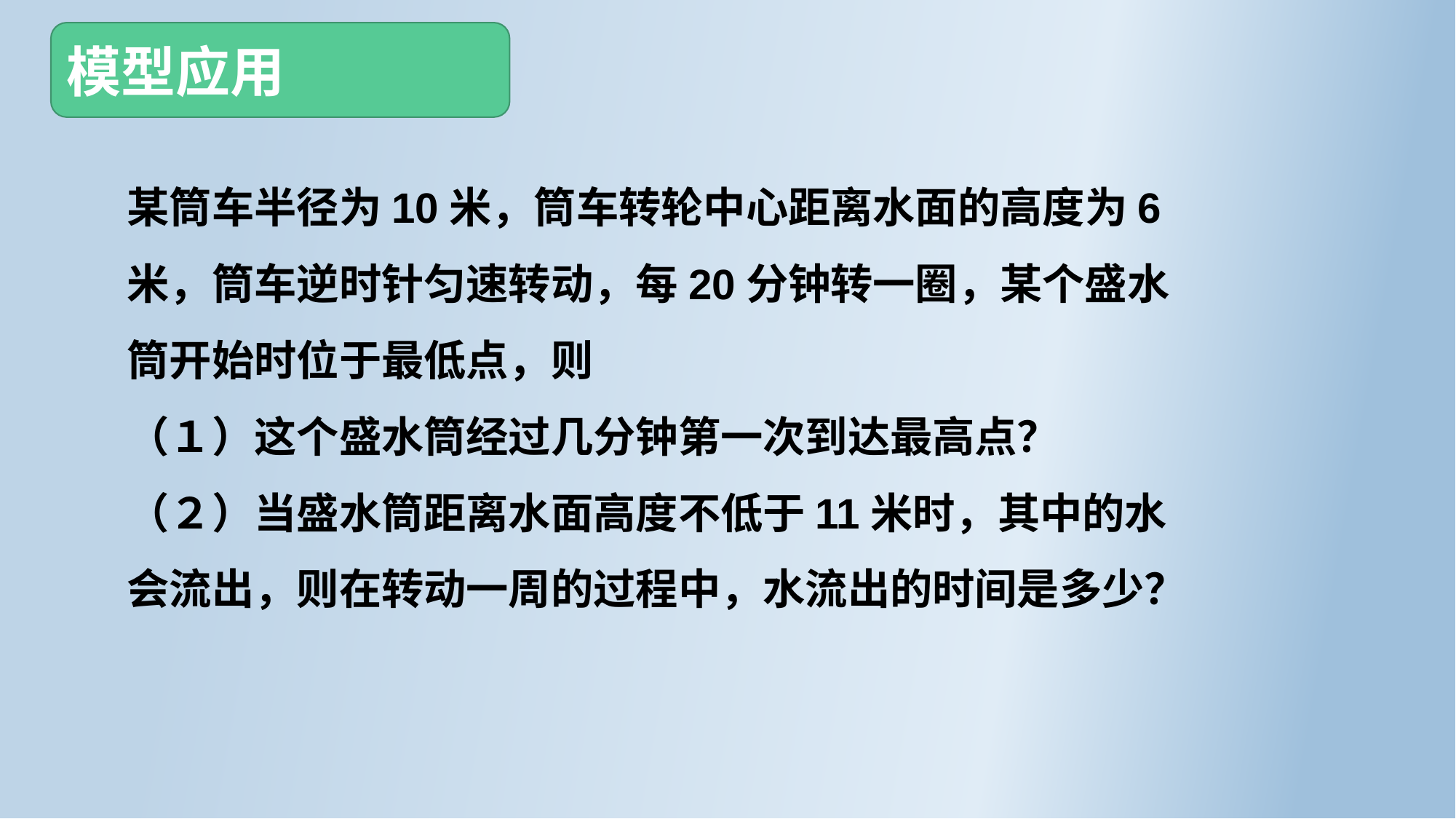

模型应用
某筒车半径为10米，筒车转轮中心距离水面的高度为6米，筒车逆时针匀速转动，每20分钟转一圈，某个盛水筒开始时位于最低点，则
（１）这个盛水筒经过几分钟第一次到达最高点？
（２）当盛水筒距离水面高度不低于11米时，其中的水会流出，则在转动一周的过程中，水流出的时间是多少？